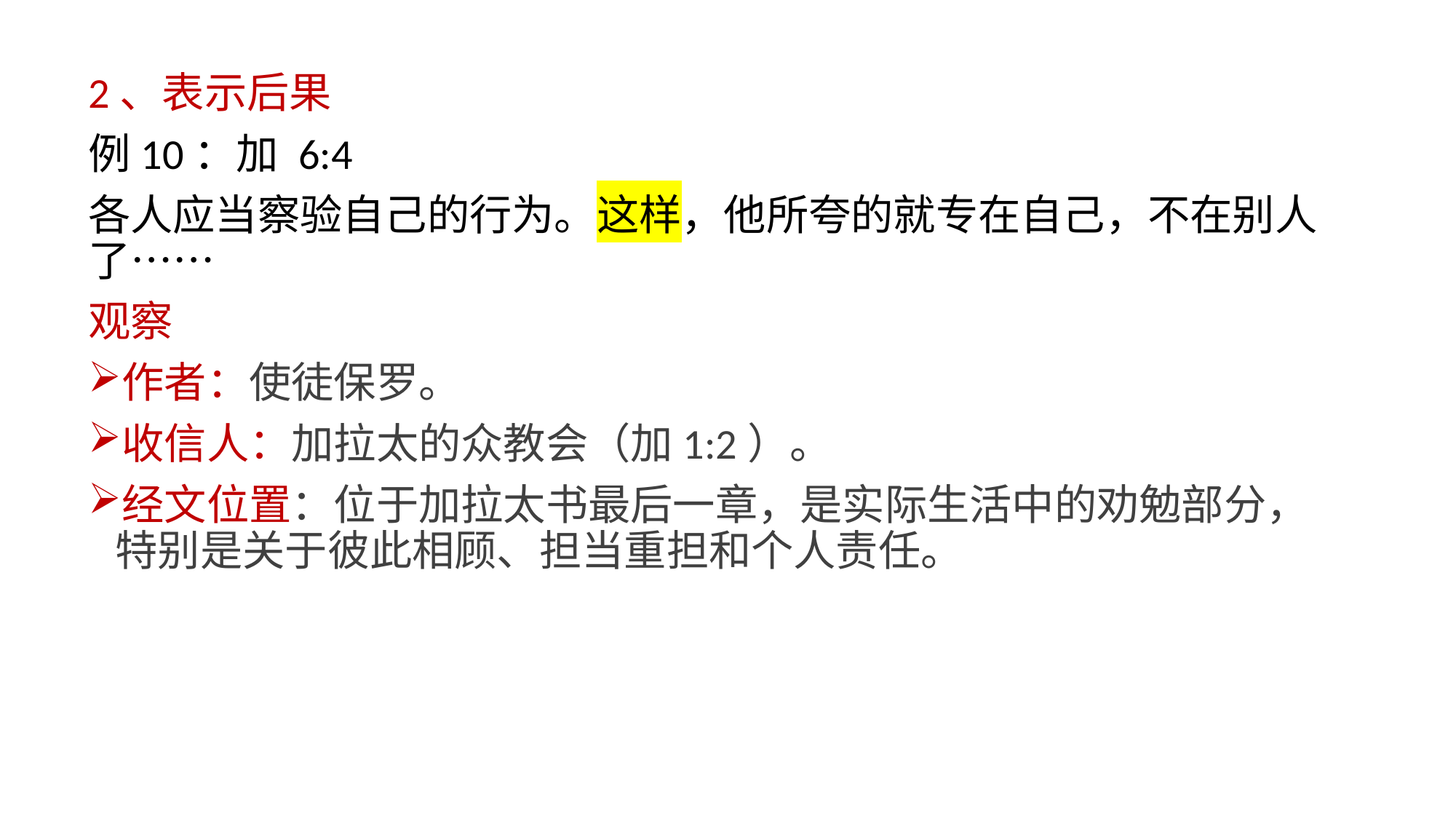

2、表示后果
例10：加 6:4
各人应当察验自己的行为。这样，他所夸的就专在自己，不在别人了……
观察
作者：使徒保罗。
收信人：加拉太的众教会（加1:2）。
经文位置：位于加拉太书最后一章，是实际生活中的劝勉部分，特别是关于彼此相顾、担当重担和个人责任。